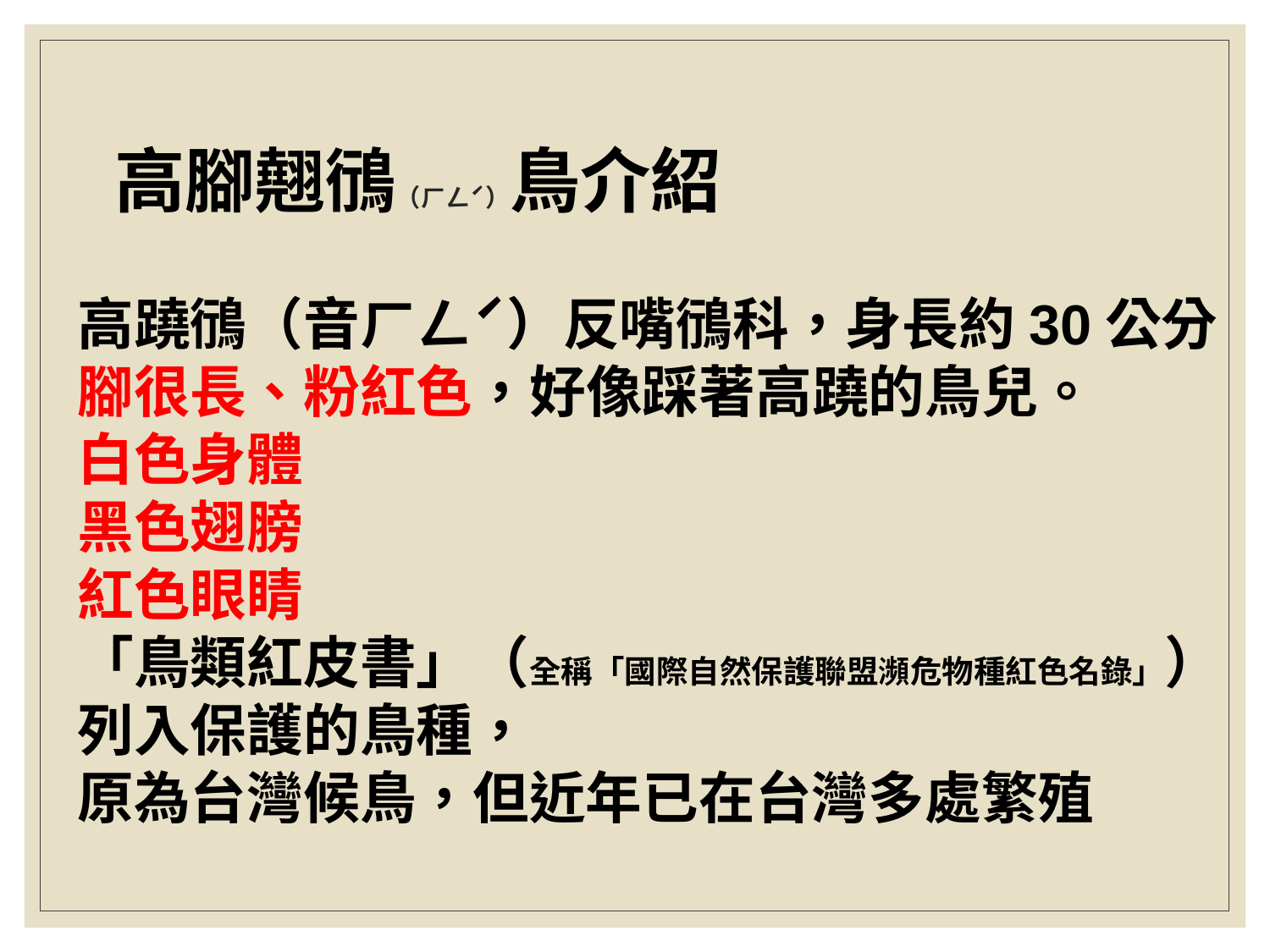

# 高腳翹鴴（ㄏㄥˊ）鳥介紹
高蹺鴴（音ㄏㄥˊ）反嘴鴴科，身長約30公分
腳很長、粉紅色，好像踩著高蹺的鳥兒。
白色身體
黑色翅膀
紅色眼睛
「鳥類紅皮書」（全稱「國際自然保護聯盟瀕危物種紅色名錄」）列入保護的鳥種，
原為台灣候鳥，但近年已在台灣多處繁殖